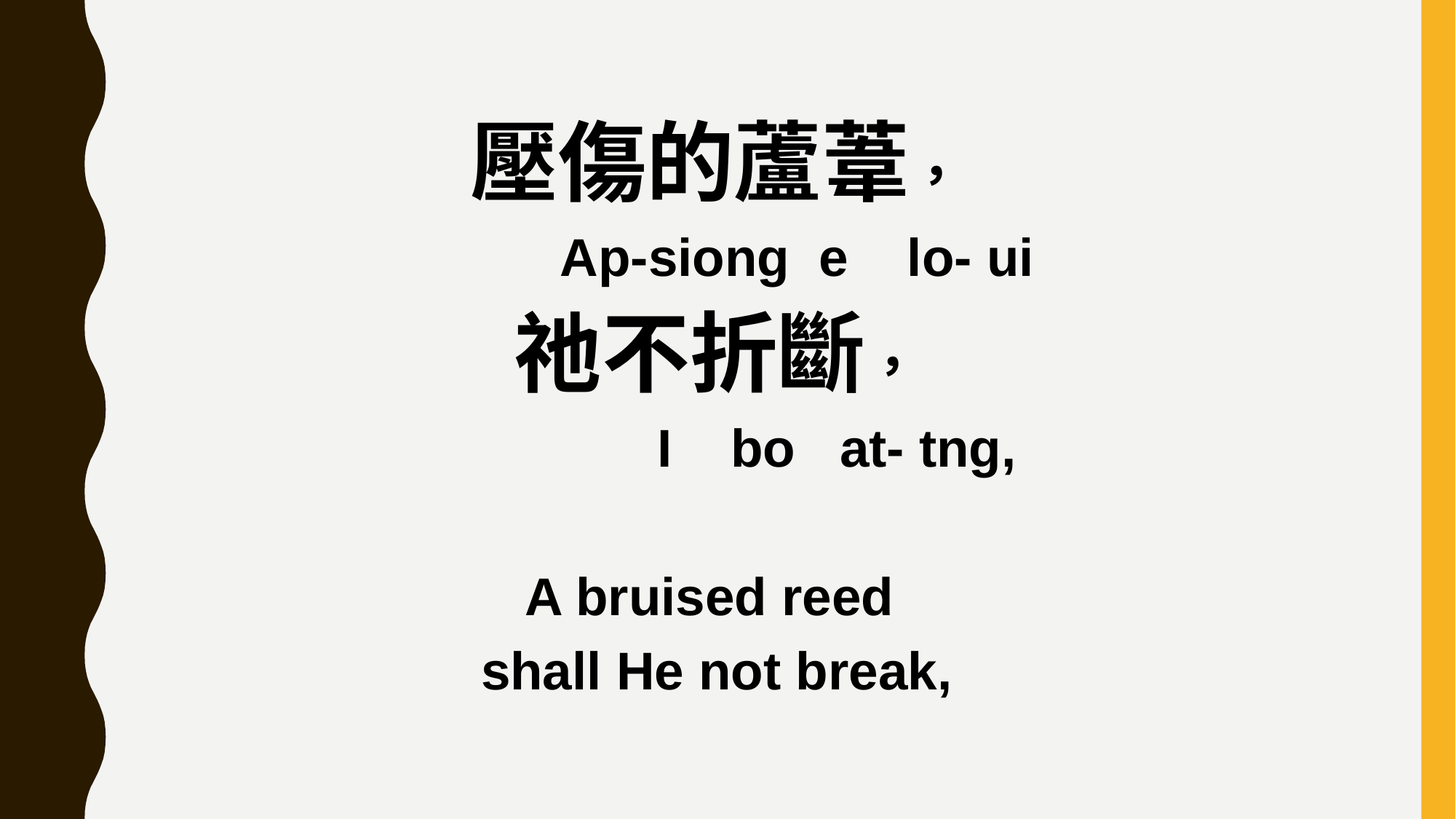

壓傷的蘆葦，
                               Ap-siong  e    lo- ui
祂不折斷，
                                 I    bo   at- tng,

A bruised reed
shall He not break,